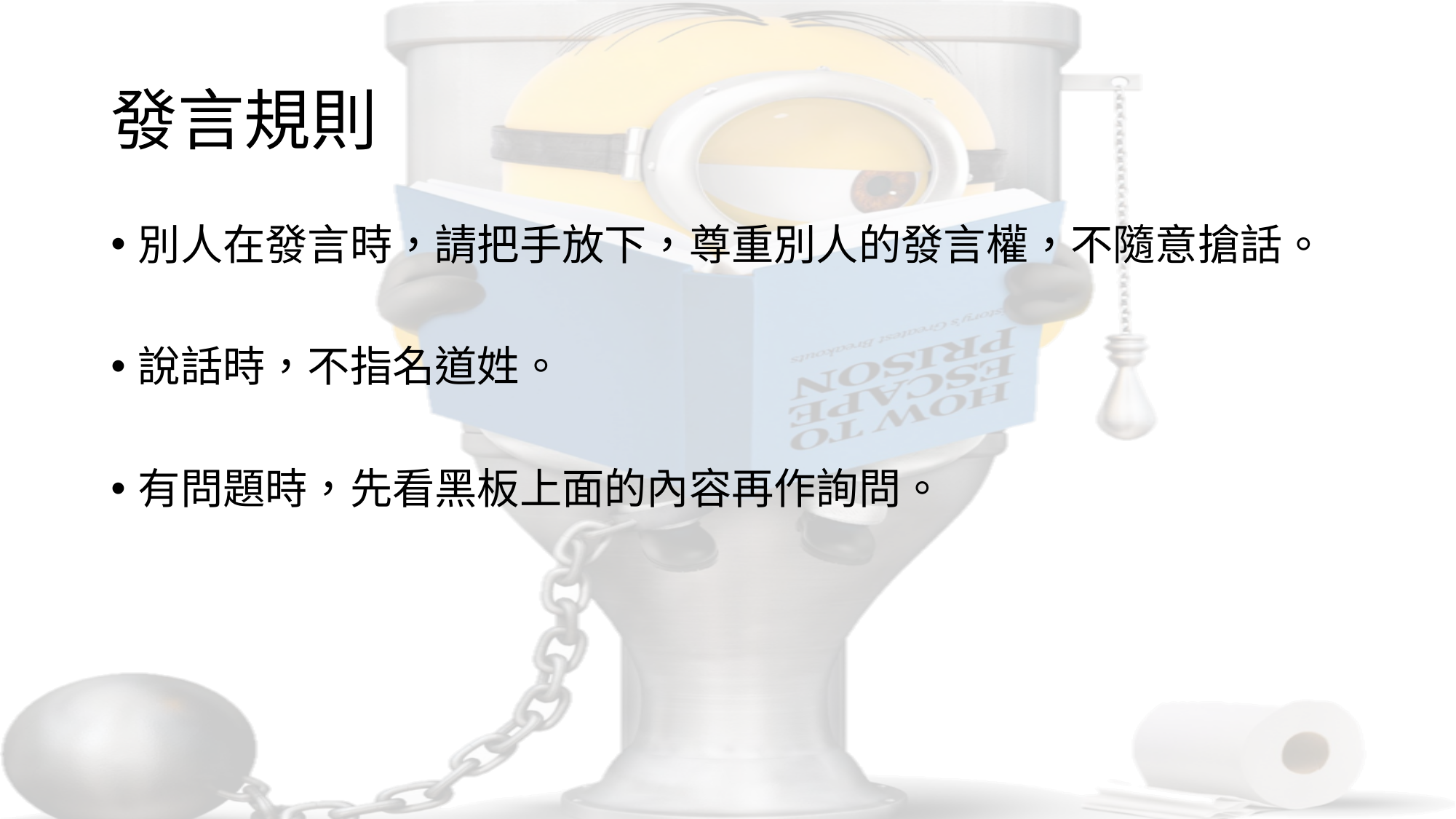

# 發言規則
別人在發言時，請把手放下，尊重別人的發言權，不隨意搶話。

說話時，不指名道姓。

有問題時，先看黑板上面的內容再作詢問。